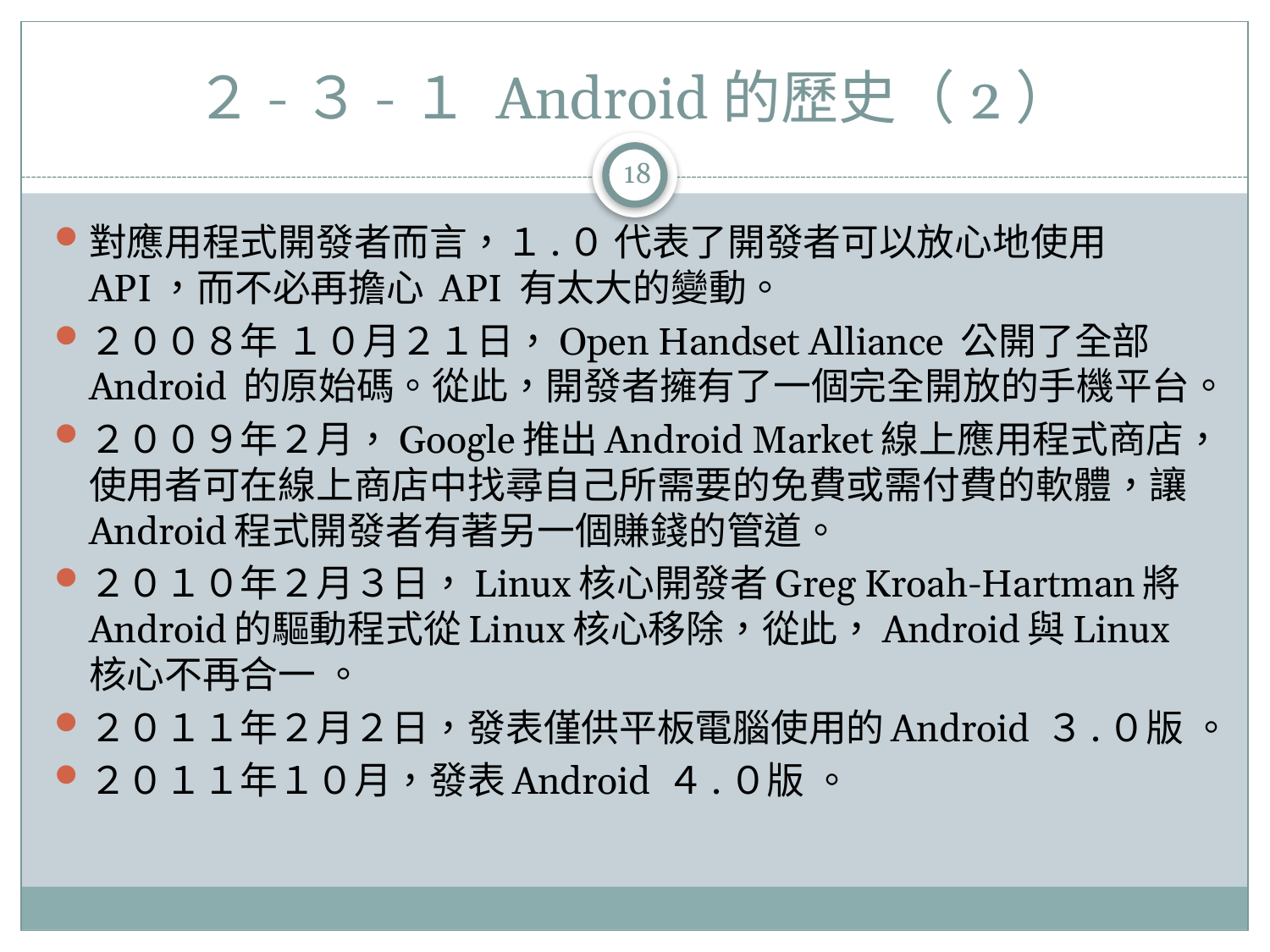

# ２-３-１ Android的歷史（2）
18
對應用程式開發者而言，１.０ 代表了開發者可以放心地使用 API，而不必再擔心 API 有太大的變動。
２００８年 １０月２１日，Open Handset Alliance 公開了全部 Android 的原始碼。從此，開發者擁有了一個完全開放的手機平台。
２００９年２月，Google推出Android Market線上應用程式商店，使用者可在線上商店中找尋自己所需要的免費或需付費的軟體，讓Android程式開發者有著另一個賺錢的管道。
２０１０年２月３日，Linux核心開發者Greg Kroah-Hartman將Android的驅動程式從Linux核心移除，從此，Android與Linux核心不再合一 。
２０１１年２月２日，發表僅供平板電腦使用的Android ３.０版 。
２０１１年１０月，發表Android ４.０版 。